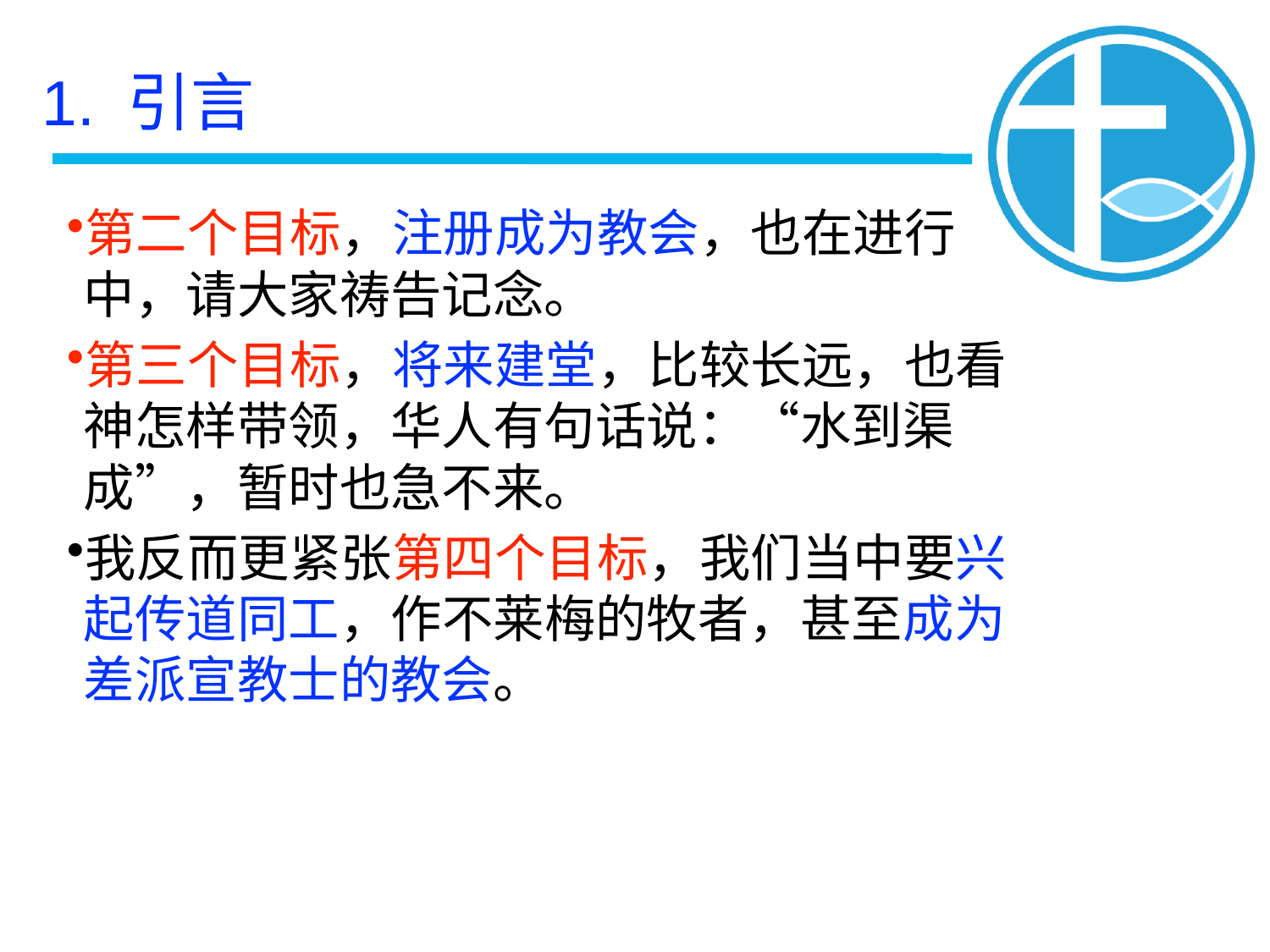

1. 引言
第二个目标，注册成为教会，也在进行中，请大家祷告记念。
第三个目标，将来建堂，比较长远，也看神怎样带领，华人有句话说：“水到渠成”，暂时也急不来。
我反而更紧张第四个目标，我们当中要兴起传道同工，作不莱梅的牧者，甚至成为差派宣教士的教会。